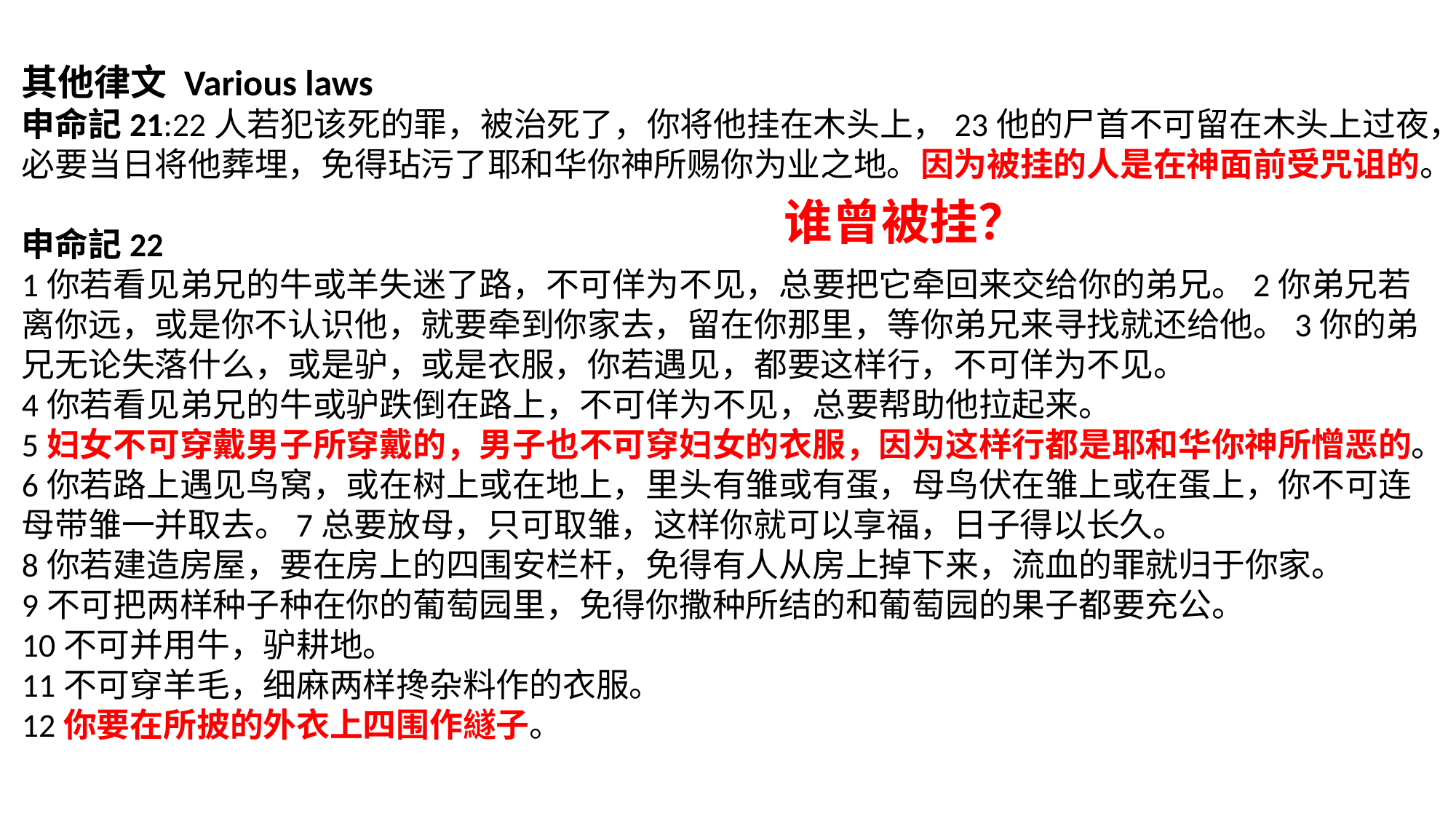

其他律文 Various laws
申命記21:22人若犯该死的罪，被治死了，你将他挂在木头上，23他的尸首不可留在木头上过夜，必要当日将他葬埋，免得玷污了耶和华你神所赐你为业之地。因为被挂的人是在神面前受咒诅的。

申命記22
1你若看见弟兄的牛或羊失迷了路，不可佯为不见，总要把它牵回来交给你的弟兄。2你弟兄若离你远，或是你不认识他，就要牵到你家去，留在你那里，等你弟兄来寻找就还给他。3你的弟兄无论失落什么，或是驴，或是衣服，你若遇见，都要这样行，不可佯为不见。
4你若看见弟兄的牛或驴跌倒在路上，不可佯为不见，总要帮助他拉起来。
5妇女不可穿戴男子所穿戴的，男子也不可穿妇女的衣服，因为这样行都是耶和华你神所憎恶的。
6你若路上遇见鸟窝，或在树上或在地上，里头有雏或有蛋，母鸟伏在雏上或在蛋上，你不可连母带雏一并取去。7总要放母，只可取雏，这样你就可以享福，日子得以长久。
8你若建造房屋，要在房上的四围安栏杆，免得有人从房上掉下来，流血的罪就归于你家。
9不可把两样种子种在你的葡萄园里，免得你撒种所结的和葡萄园的果子都要充公。
10不可并用牛，驴耕地。
11不可穿羊毛，细麻两样搀杂料作的衣服。
12你要在所披的外衣上四围作繸子。
谁曾被挂？